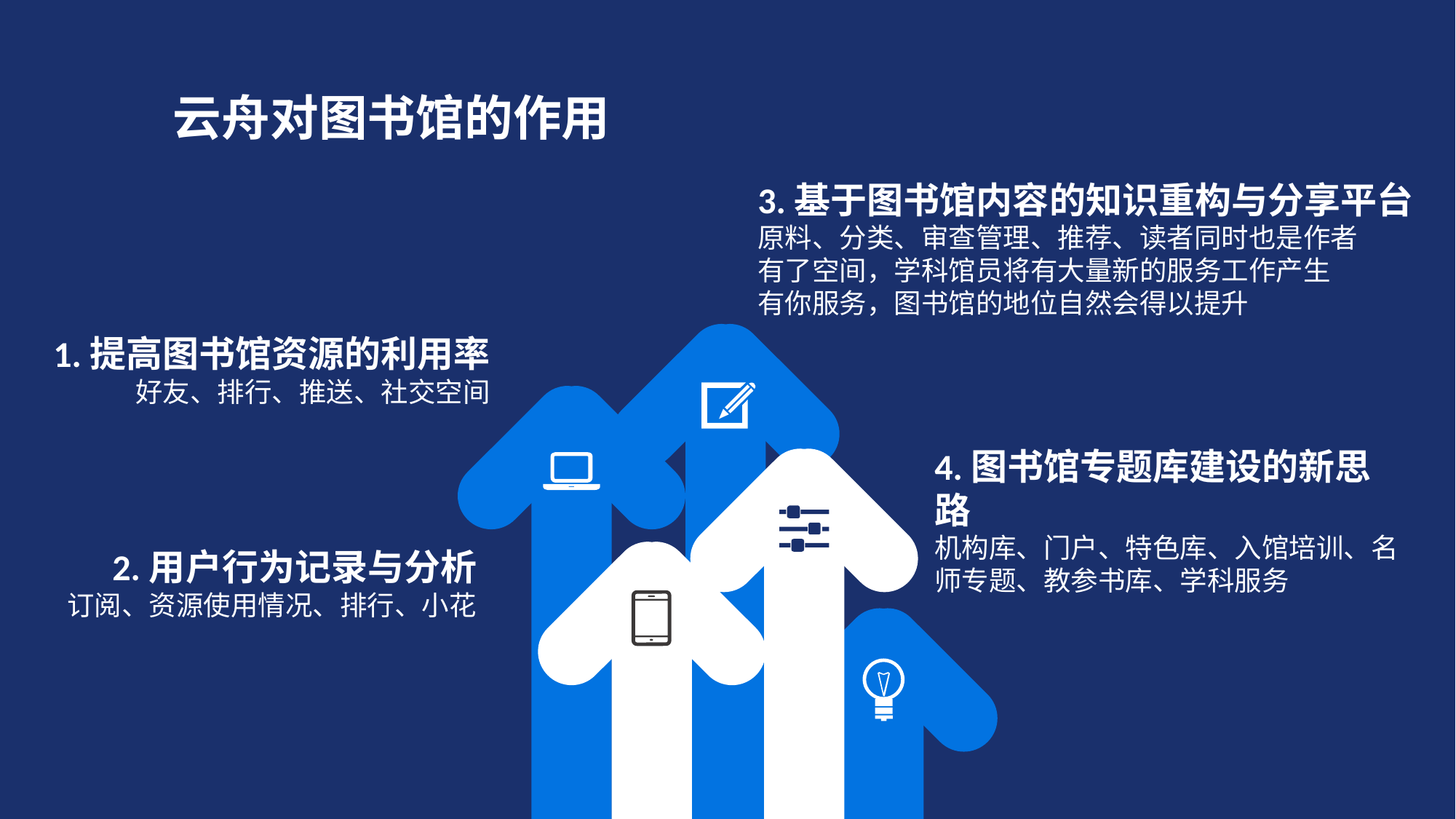

云舟对图书馆的作用
3.基于图书馆内容的知识重构与分享平台
原料、分类、审查管理、推荐、读者同时也是作者
有了空间，学科馆员将有大量新的服务工作产生
有你服务，图书馆的地位自然会得以提升
1.提高图书馆资源的利用率
好友、排行、推送、社交空间

4.图书馆专题库建设的新思路
机构库、门户、特色库、入馆培训、名师专题、教参书库、学科服务

2.用户行为记录与分析
订阅、资源使用情况、排行、小花